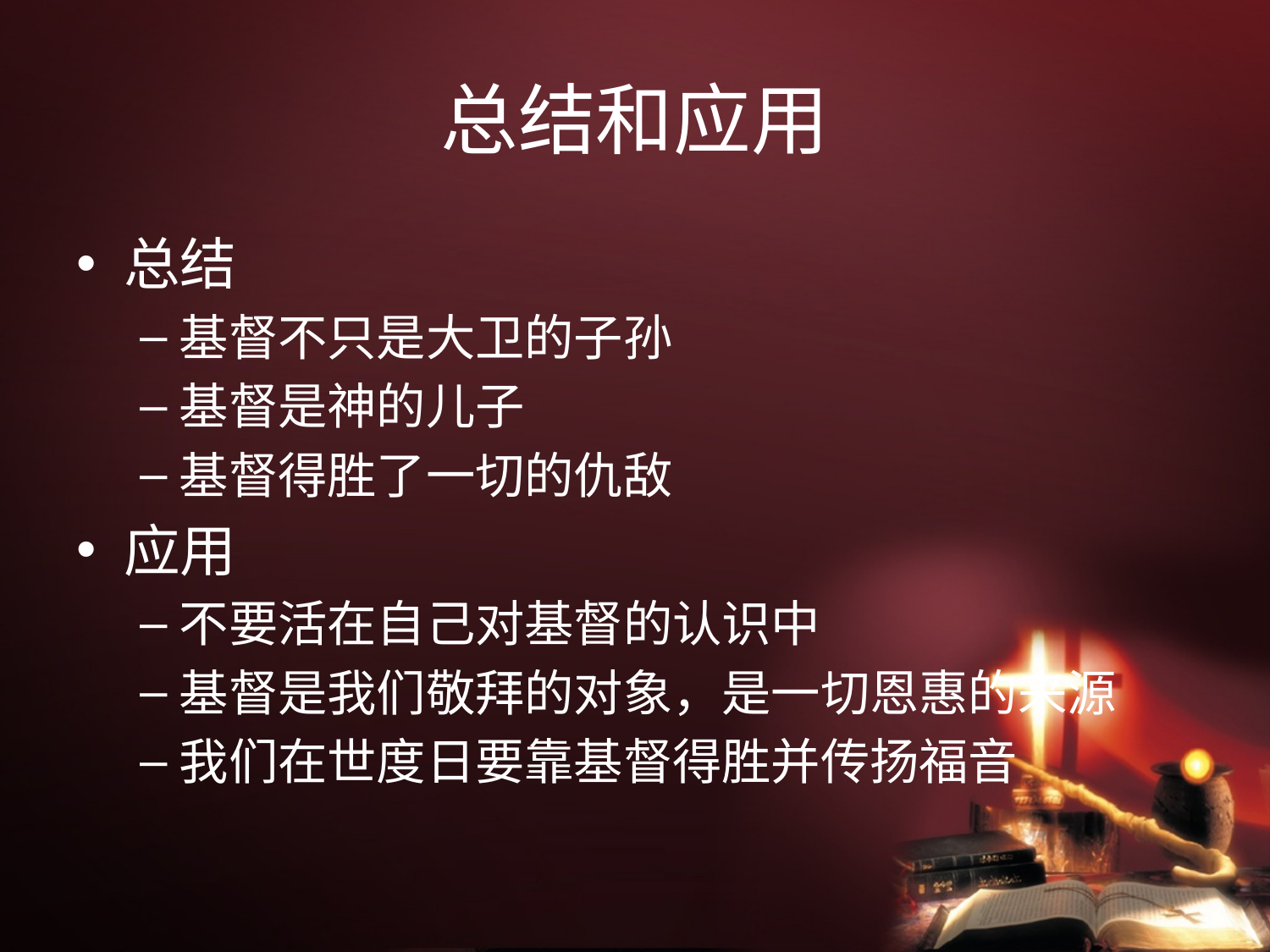

# 总结和应用
总结
基督不只是大卫的子孙
基督是神的儿子
基督得胜了一切的仇敌
应用
不要活在自己对基督的认识中
基督是我们敬拜的对象，是一切恩惠的来源
我们在世度日要靠基督得胜并传扬福音